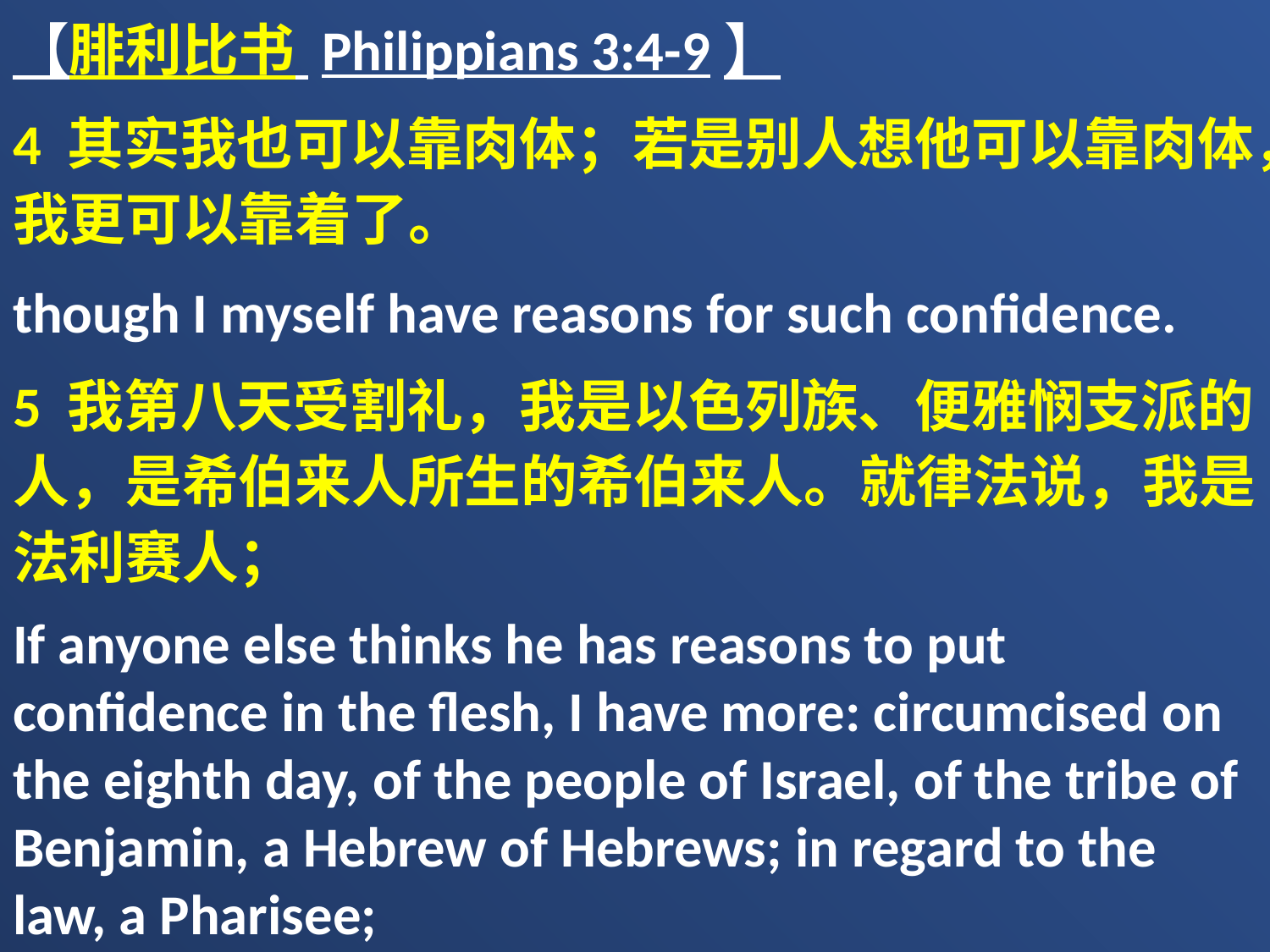

【腓利比书 Philippians 3:4-9】
4 其实我也可以靠肉体；若是别人想他可以靠肉体，我更可以靠着了。
though I myself have reasons for such confidence.
5 我第八天受割礼，我是以色列族、便雅悯支派的人，是希伯来人所生的希伯来人。就律法说，我是法利赛人；
If anyone else thinks he has reasons to put confidence in the flesh, I have more: circumcised on the eighth day, of the people of Israel, of the tribe of Benjamin, a Hebrew of Hebrews; in regard to the law, a Pharisee;